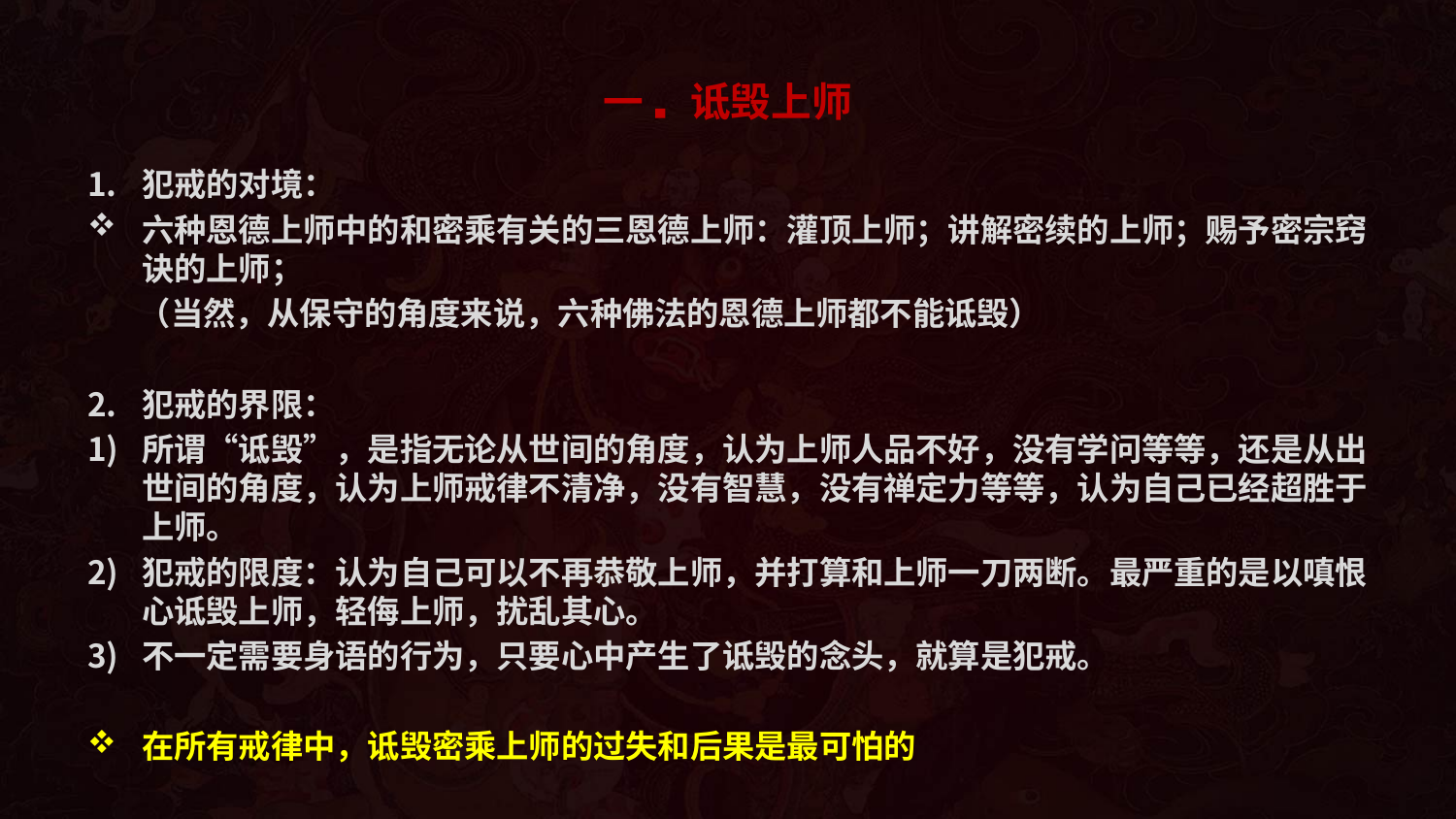

# 一. 诋毁上师
犯戒的对境：
六种恩德上师中的和密乘有关的三恩德上师：灌顶上师；讲解密续的上师；赐予密宗窍诀的上师；
      （当然，从保守的角度来说，六种佛法的恩德上师都不能诋毁）

犯戒的界限：
所谓“诋毁”，是指无论从世间的角度，认为上师人品不好，没有学问等等，还是从出世间的角度，认为上师戒律不清净，没有智慧，没有禅定力等等，认为自己已经超胜于上师。
犯戒的限度：认为自己可以不再恭敬上师，并打算和上师一刀两断。最严重的是以嗔恨心诋毁上师，轻侮上师，扰乱其心。
不一定需要身语的行为，只要心中产生了诋毁的念头，就算是犯戒。

在所有戒律中，诋毁密乘上师的过失和后果是最可怕的